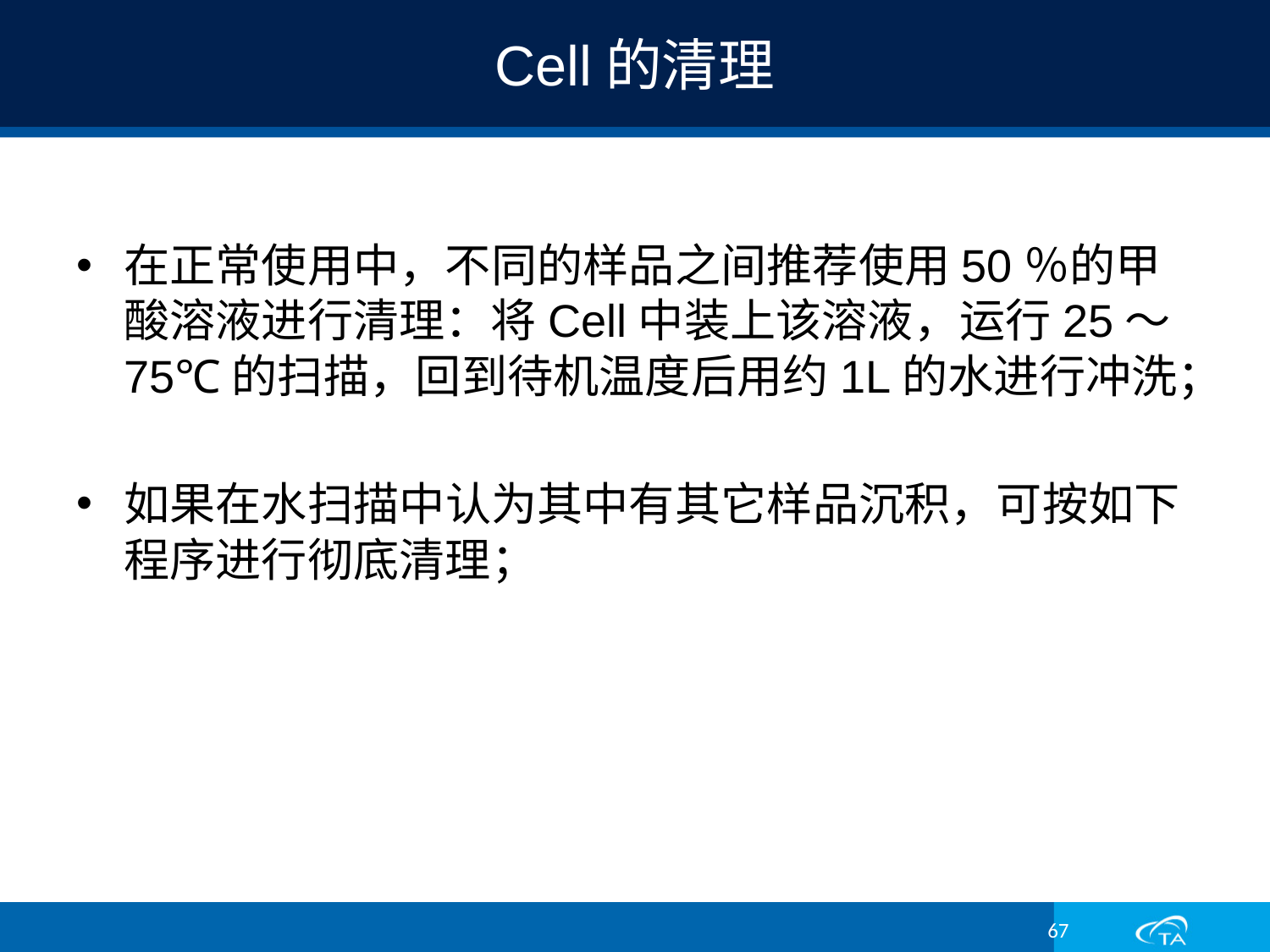

# Cell的清理

在正常使用中，不同的样品之间推荐使用50％的甲酸溶液进行清理：将Cell中装上该溶液，运行25～75℃的扫描，回到待机温度后用约1L的水进行冲洗；

如果在水扫描中认为其中有其它样品沉积，可按如下程序进行彻底清理；

67